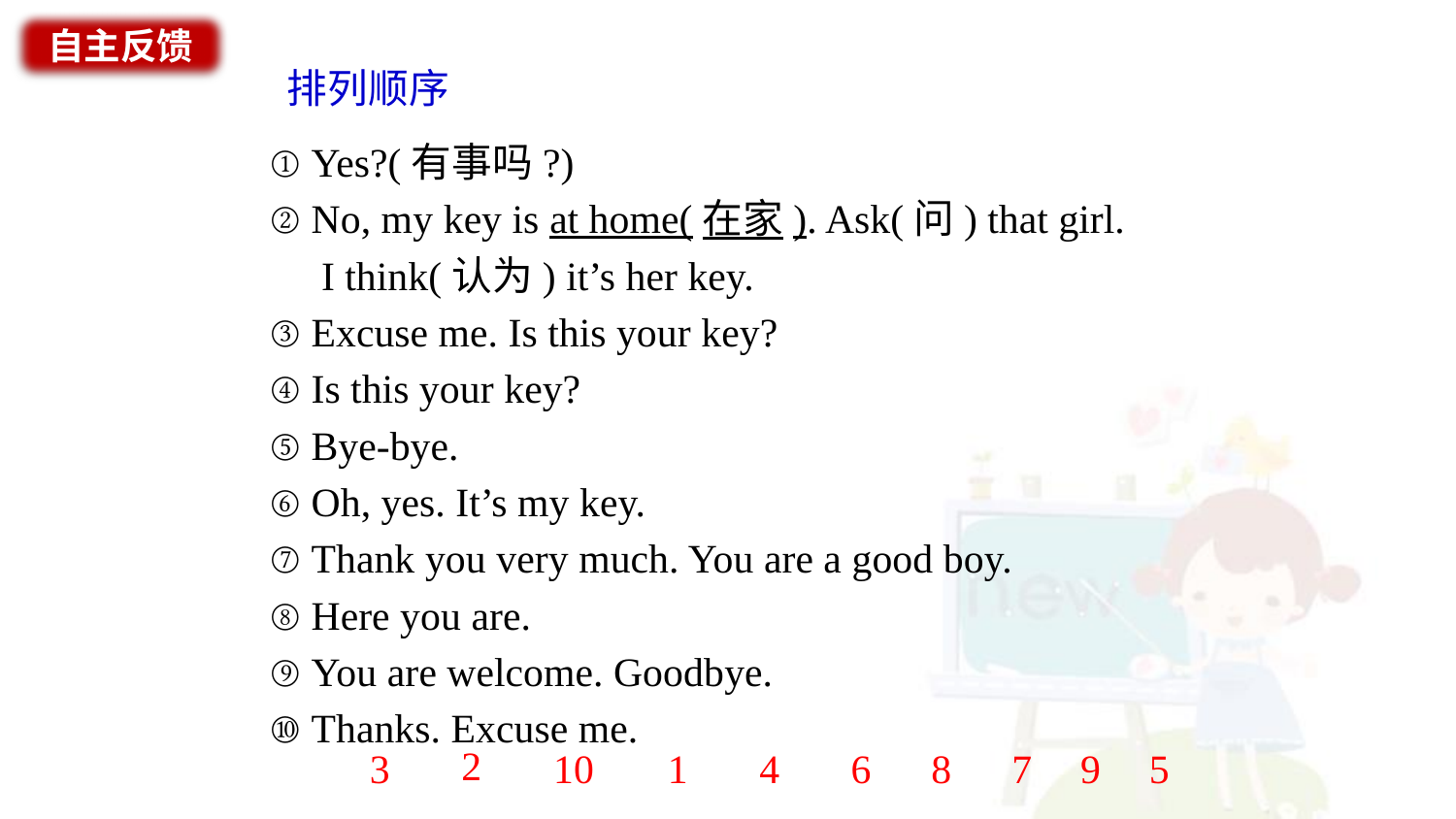

自主反馈
排列顺序

① Yes?(有事吗?)
② No, my key is at home(在家). Ask(问) that girl.
     I think(认为) it’s her key.
③ Excuse me. Is this your key?
④ Is this your key?
⑤ Bye-bye.
⑥ Oh, yes. It’s my key.
⑦ Thank you very much. You are a good boy.
⑧ Here you are.
⑨ You are welcome. Goodbye.
⑩ Thanks. Excuse me.
2
3
10
1
4
6
8
7
9
5